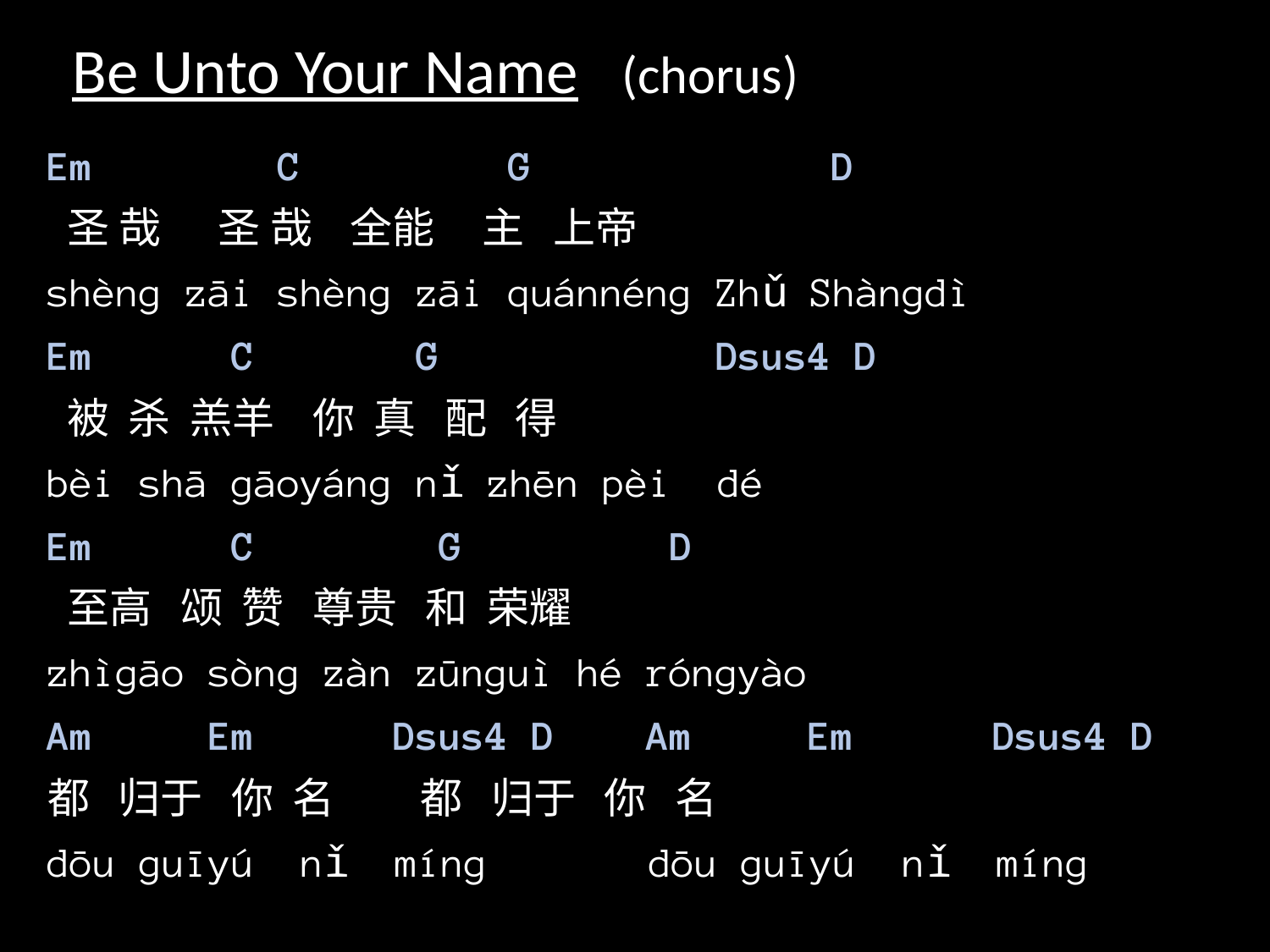

# Be Unto Your Name   (chorus)
Em        C         G             D
 圣 哉      圣 哉    全能     主   上帝
shèng zāi shèng zāi quánnéng Zhǔ Shàngdì
Em      C       G            Dsus4 D
 被  杀  羔羊    你  真   配   得
bèi shā gāoyáng nǐ zhēn pèi  dé
Em      C        G         D
 至高   颂  赞   尊贵   和  荣耀
zhìgāo sòng zàn zūnguì hé róngyào
Am     Em      Dsus4 D    Am     Em      Dsus4 D
都   归于   你  名         都   归于   你   名
dōu guīyú  nǐ  míng       dōu guīyú  nǐ  míng